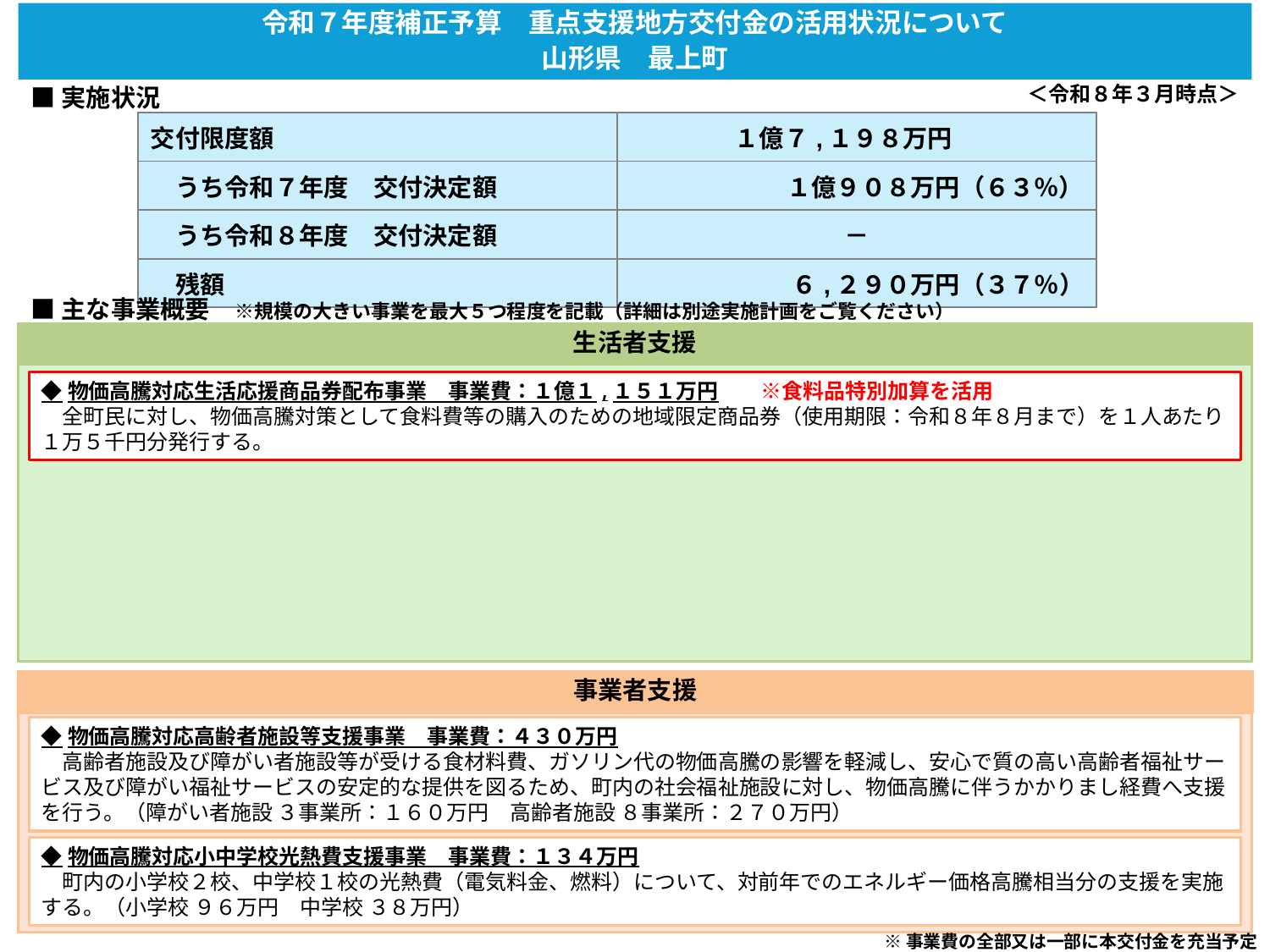

令和７年度補正予算　重点支援地方交付金の活用状況について
山形県　最上町
＜令和８年３月時点＞
■実施状況
| 交付限度額 | １億７,１９８万円 |
| --- | --- |
| うち令和７年度　交付決定額 | １億９０８万円（６３％） |
| うち令和８年度　交付決定額 | － |
| 残額 | ６,２９０万円（３７％） |
■主な事業概要　※規模の大きい事業を最大５つ程度を記載（詳細は別途実施計画をご覧ください）
生活者支援

◆物価高騰対応生活応援商品券配布事業　事業費：１億１,１５１万円　　※食料品特別加算を活用
　全町民に対し、物価高騰対策として食料費等の購入のための地域限定商品券（使用期限：令和８年８月まで）を１人あたり１万５千円分発行する。
事業者支援

◆物価高騰対応高齢者施設等支援事業　事業費：４３０万円
　高齢者施設及び障がい者施設等が受ける食材料費、ガソリン代の物価高騰の影響を軽減し、安心で質の高い高齢者福祉サービス及び障がい福祉サービスの安定的な提供を図るため、町内の社会福祉施設に対し、物価高騰に伴うかかりまし経費へ支援を行う。（障がい者施設 ３事業所：１６０万円　高齢者施設 ８事業所：２７０万円）
◆物価高騰対応小中学校光熱費支援事業　事業費：１３４万円
　町内の小学校２校、中学校１校の光熱費（電気料金、燃料）について、対前年でのエネルギー価格高騰相当分の支援を実施する。（小学校 ９６万円　中学校 ３８万円）
※事業費の全部又は一部に本交付金を充当予定